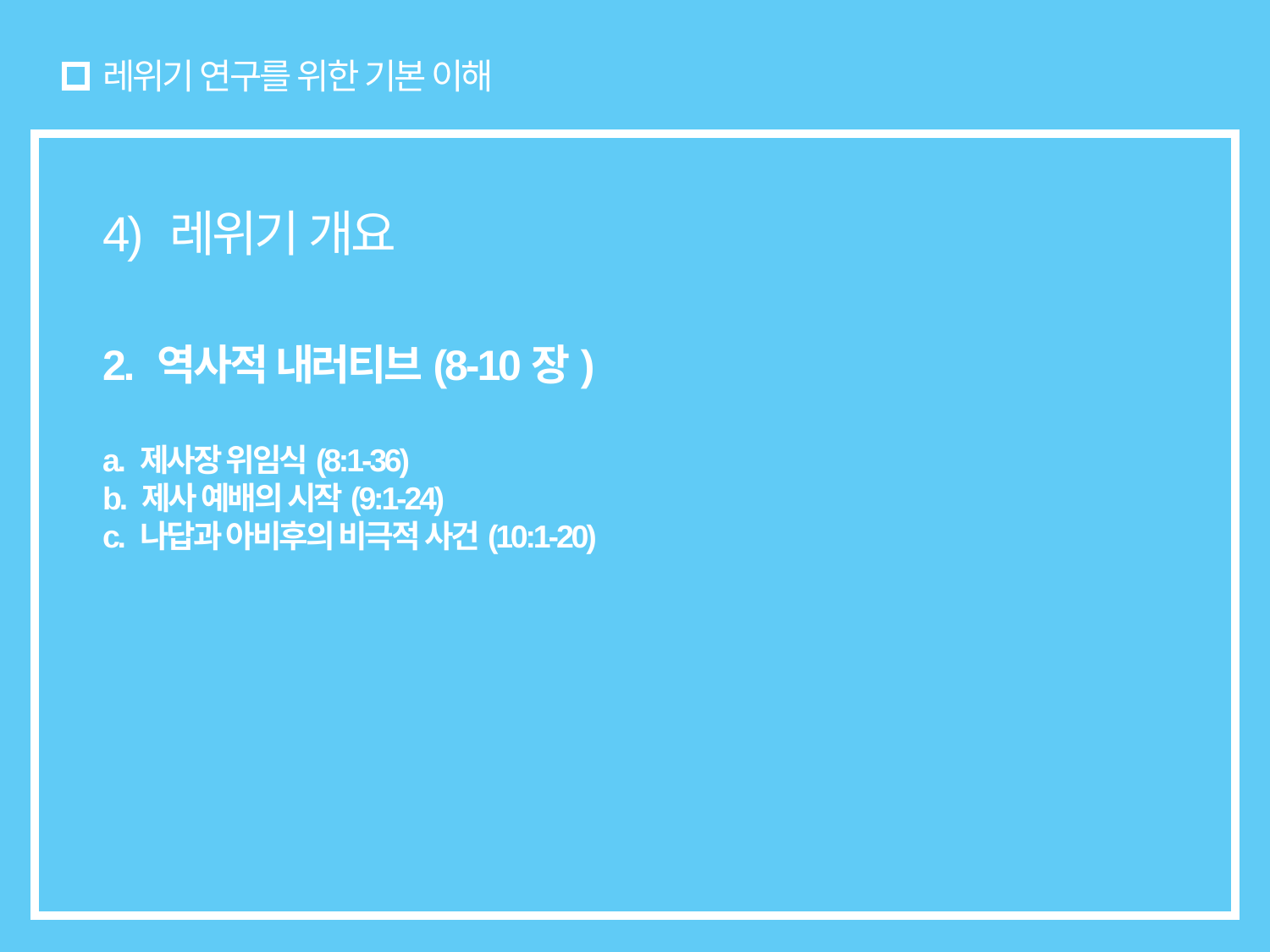

# 레위기 연구를 위한 기본 이해

4) 레위기 개요
2. 역사적 내러티브(8-10장)
a. 제사장 위임식(8:1-36)
b. 제사 예배의 시작(9:1-24)
c. 나답과 아비후의 비극적 사건(10:1-20)